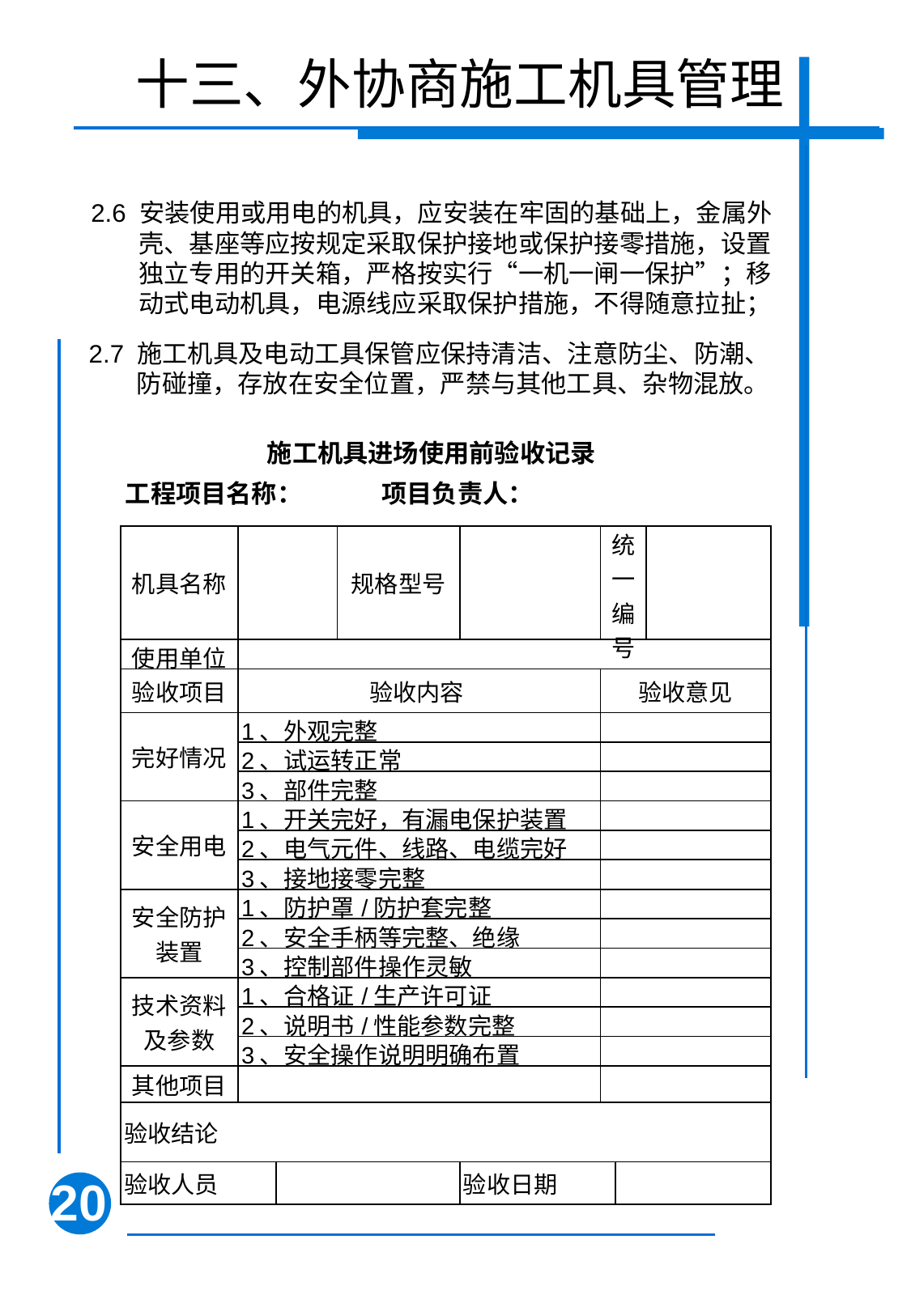

十三、外协商施工机具管理

2.6 安装使用或用电的机具，应安装在牢固的基础上，金属外壳、基座等应按规定采取保护接地或保护接零措施，设置独立专用的开关箱，严格按实行“一机一闸一保护”；移动式电动机具，电源线应采取保护措施，不得随意拉扯；

2.7 施工机具及电动工具保管应保持清洁、注意防尘、防潮、防碰撞，存放在安全位置，严禁与其他工具、杂物混放。

施工机具进场使用前验收记录
 工程项目名称：              项目负责人：
| 机具名称 |  |  | 规格型号 |  | 统一编号 |  |  |
| --- | --- | --- | --- | --- | --- | --- | --- |
| 使用单位 |  |  |  |  |  |  |  |
| 验收项目 | 验收内容 |  |  |  | 验收意见 |  |  |
| 完好情况 | 1、外观完整 |  |  |  |  |  |  |
|  | 2、试运转正常 |  |  |  |  |  |  |
|  | 3、部件完整 |  |  |  |  |  |  |
| 安全用电 | 1、开关完好，有漏电保护装置 |  |  |  |  |  |  |
|  | 2、电气元件、线路、电缆完好 |  |  |  |  |  |  |
|  | 3、接地接零完整 |  |  |  |  |  |  |
| 安全防护装置 | 1、防护罩/防护套完整 |  |  |  |  |  |  |
|  | 2、安全手柄等完整、绝缘 |  |  |  |  |  |  |
|  | 3、控制部件操作灵敏 |  |  |  |  |  |  |
| 技术资料及参数 | 1、合格证/生产许可证 |  |  |  |  |  |  |
|  | 2、说明书/性能参数完整 |  |  |  |  |  |  |
|  | 3、安全操作说明明确布置 |  |  |  |  |  |  |
| 其他项目 |  |  |  |  |  |  |  |
| 验收结论 |  |  |  |  |  |  |  |
| 验收人员 |  |  |  | 验收日期 |  |  |  |
20